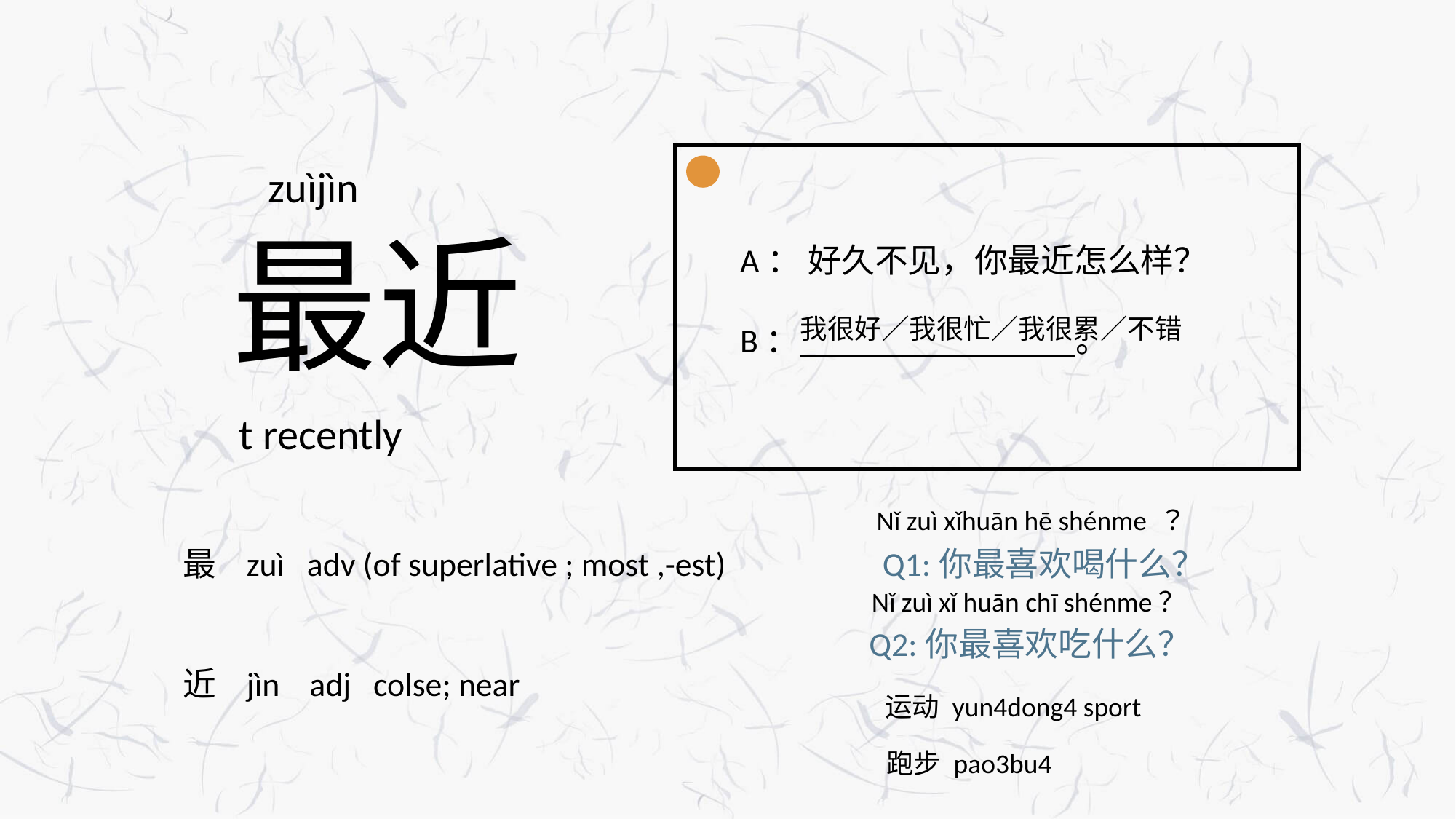

zuìjìn

          最近
                           t recently
A： 好久不见，你最近怎么样？

B：                                     。
我很好／我很忙／我很累／不错
Nǐ zuì xǐhuān hē shénme ？
最   zuì   adv (of superlative ; most ,-est)                     Q1:你最喜欢喝什么？

                                                                                            Q2:你最喜欢吃什么？
近   jìn    adj   colse; near

Nǐ zuì xǐ huān chī shénme？
运动 yun4dong4 sport
跑步 pao3bu4